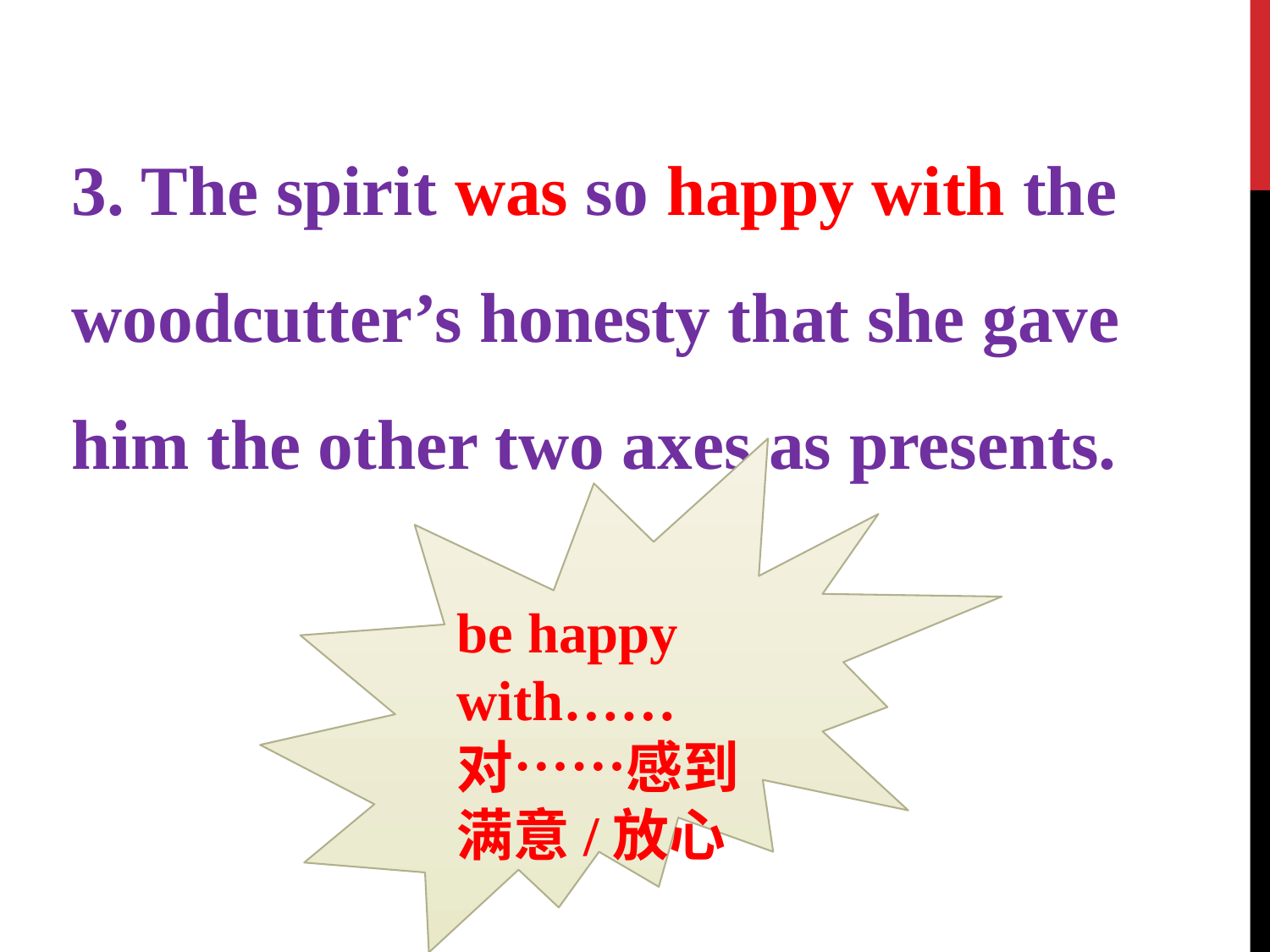

3. The spirit was so happy with the woodcutter’s honesty that she gave him the other two axes as presents.

be happy with……
对……感到满意/放心